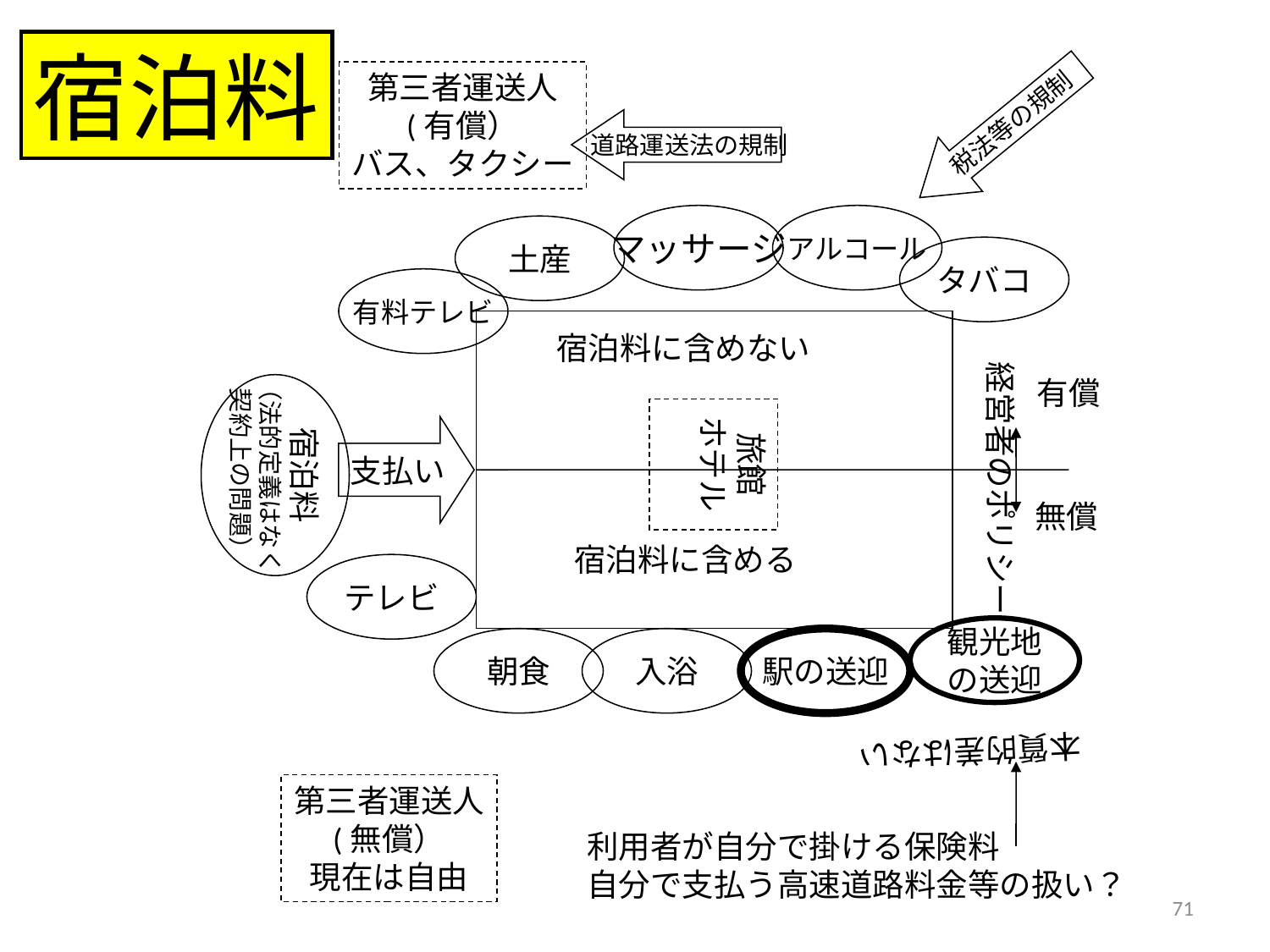

宿泊料
第三者運送人
(有償）
バス、タクシー
税法等の規制
道路運送法の規制
マッサージ
アルコール
土産
タバコ
有料テレビ

宿泊料に含めない
経営者のポリシー
有償
宿泊料
（法的定義はなく
契約上の問題）
旅館
ホテル
支払い

無償
宿泊料に含める
テレビ
本質的差はない
観光地
の送迎
朝食
入浴
駅の送迎

第三者運送人
(無償）
現在は自由
利用者が自分で掛ける保険料
自分で支払う高速道路料金等の扱い？
71